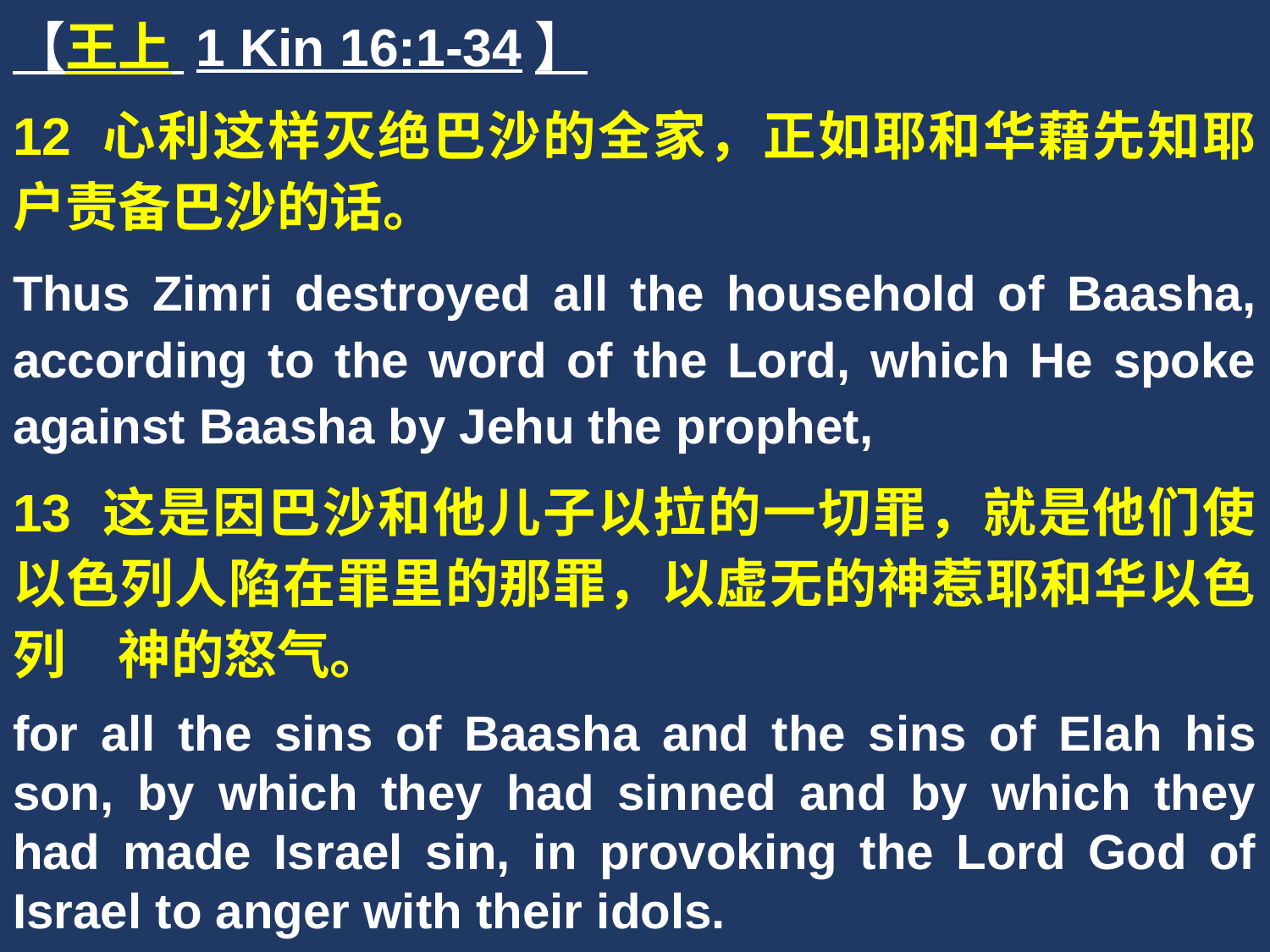

【王上 1 Kin 16:1-34】
12 心利这样灭绝巴沙的全家，正如耶和华藉先知耶户责备巴沙的话。
Thus Zimri destroyed all the household of Baasha, according to the word of the Lord, which He spoke against Baasha by Jehu the prophet,
13 这是因巴沙和他儿子以拉的一切罪，就是他们使以色列人陷在罪里的那罪，以虚无的神惹耶和华以色列　神的怒气。
for all the sins of Baasha and the sins of Elah his son, by which they had sinned and by which they had made Israel sin, in provoking the Lord God of Israel to anger with their idols.